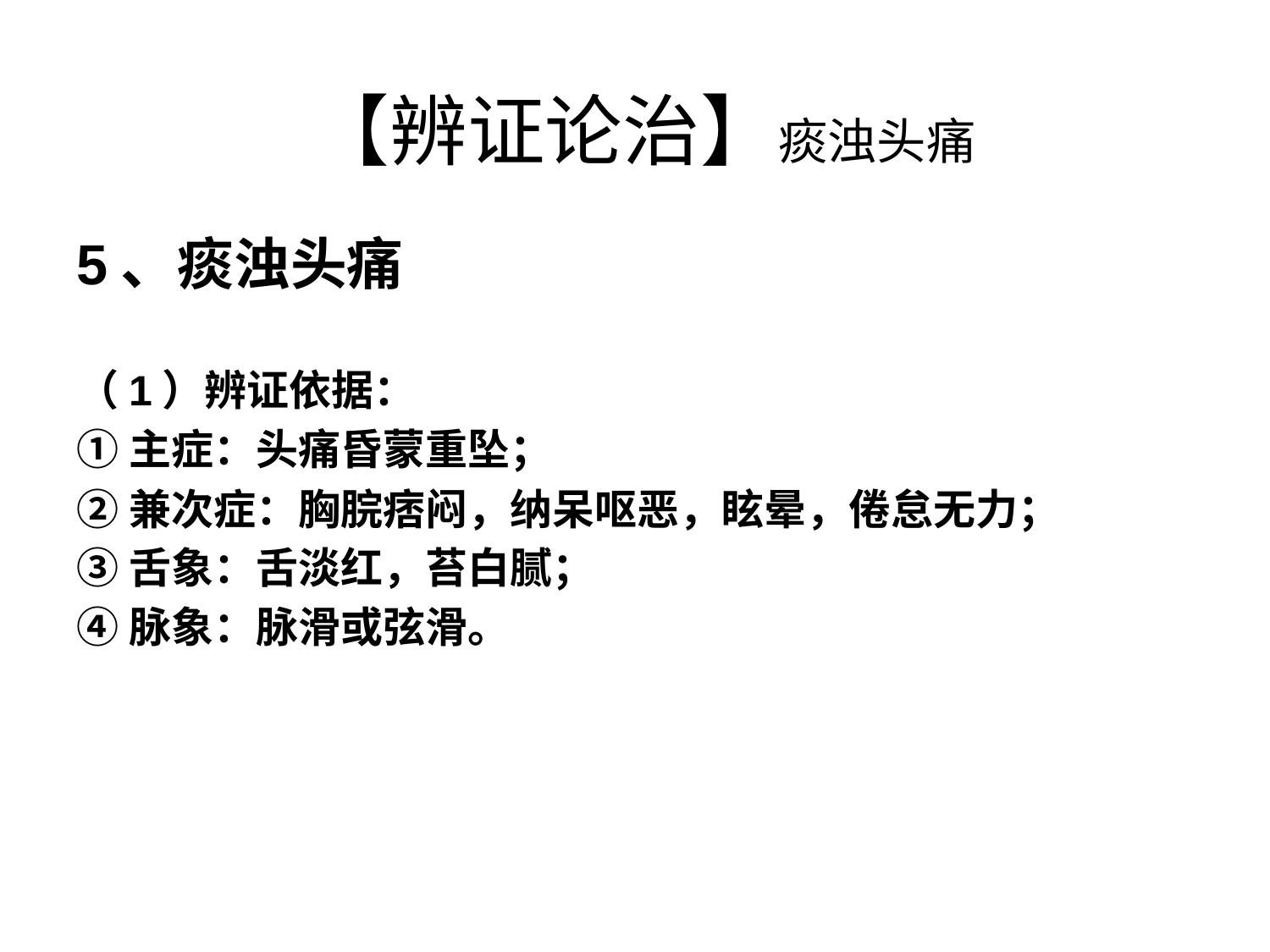

# 【辨证论治】痰浊头痛
5、痰浊头痛

（1）辨证依据：
①主症：头痛昏蒙重坠；
②兼次症：胸脘痞闷，纳呆呕恶，眩晕，倦怠无力；
③舌象：舌淡红，苔白腻；
④脉象：脉滑或弦滑。